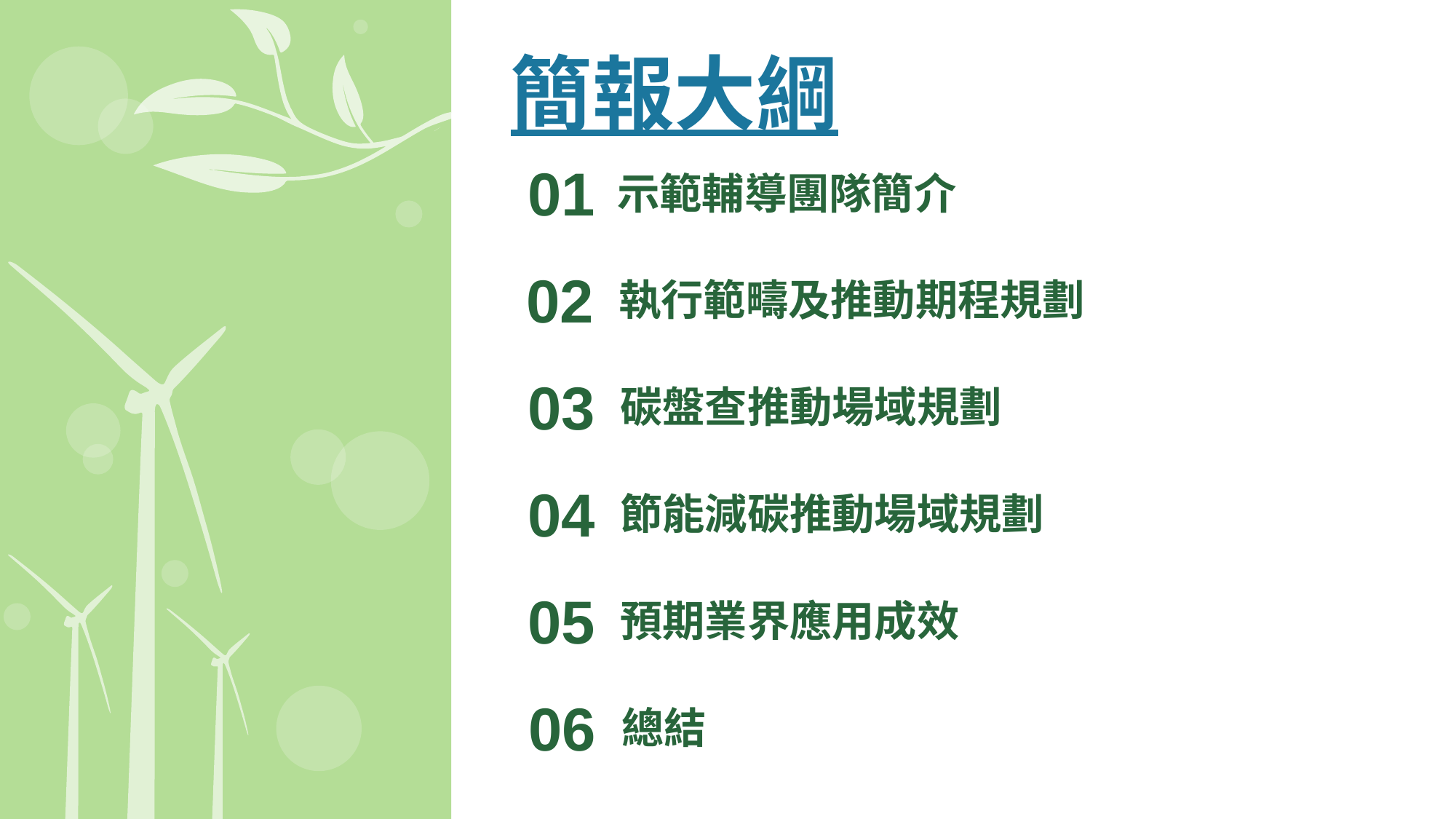

簡報大綱
01
示範輔導團隊簡介
02
執行範疇及推動期程規劃
03
碳盤查推動場域規劃
04
節能減碳推動場域規劃
05
預期業界應用成效
06
總結